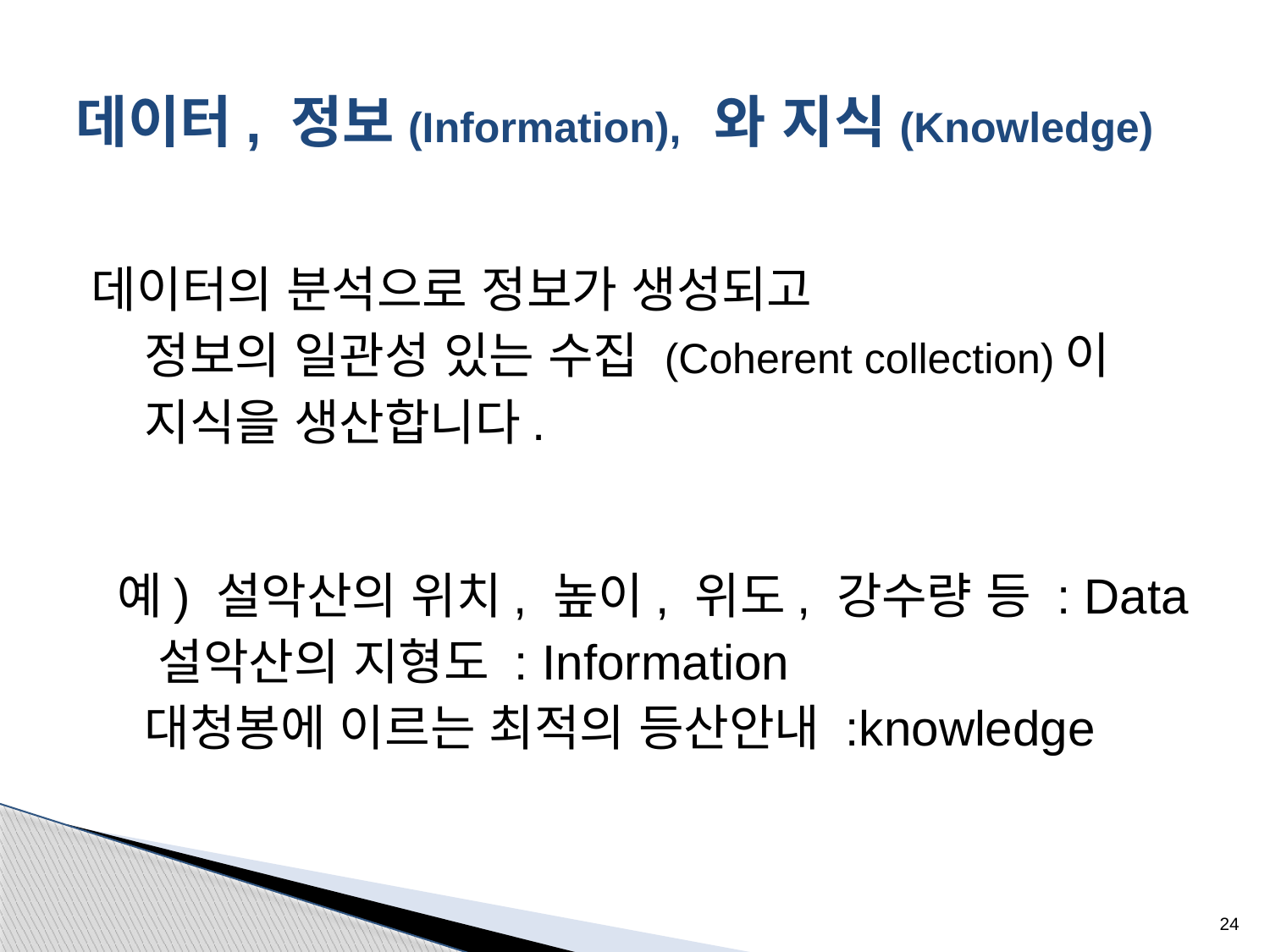

# 데이터, 정보(Information), 와 지식(Knowledge)

데이터의 분석으로 정보가 생성되고
   정보의 일관성 있는 수집 (Coherent collection)이
   지식을 생산합니다.

 예) 설악산의 위치, 높이, 위도, 강수량 등 : Data
    설악산의 지형도 : Information
   대청봉에 이르는 최적의 등산안내 :knowledge

24